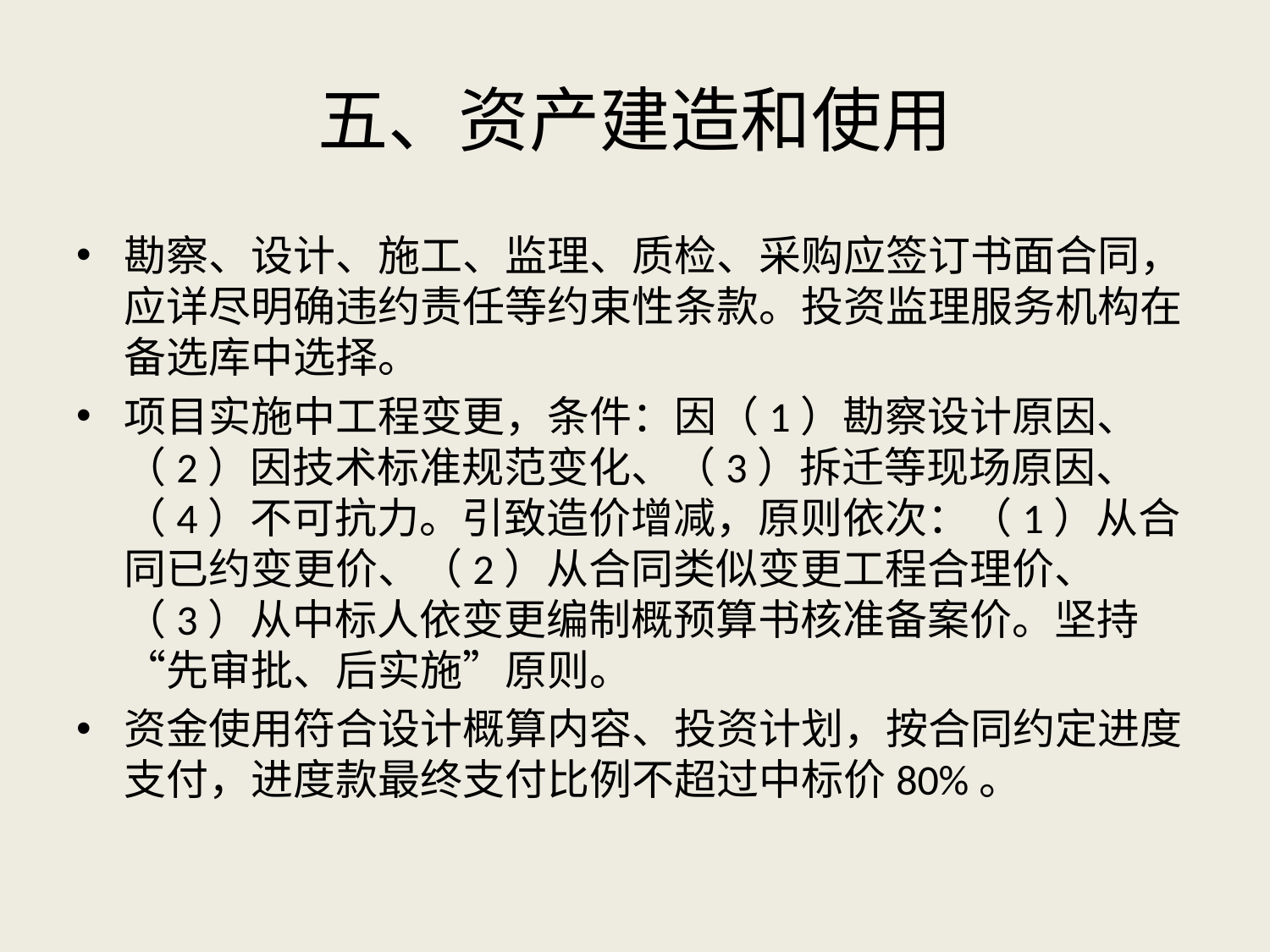

# 五、资产建造和使用
勘察、设计、施工、监理、质检、采购应签订书面合同，应详尽明确违约责任等约束性条款。投资监理服务机构在备选库中选择。
项目实施中工程变更，条件：因（1）勘察设计原因、（2）因技术标准规范变化、（3）拆迁等现场原因、（4）不可抗力。引致造价增减，原则依次：（1）从合同已约变更价、（2）从合同类似变更工程合理价、（3）从中标人依变更编制概预算书核准备案价。坚持“先审批、后实施”原则。
资金使用符合设计概算内容、投资计划，按合同约定进度支付，进度款最终支付比例不超过中标价80%。